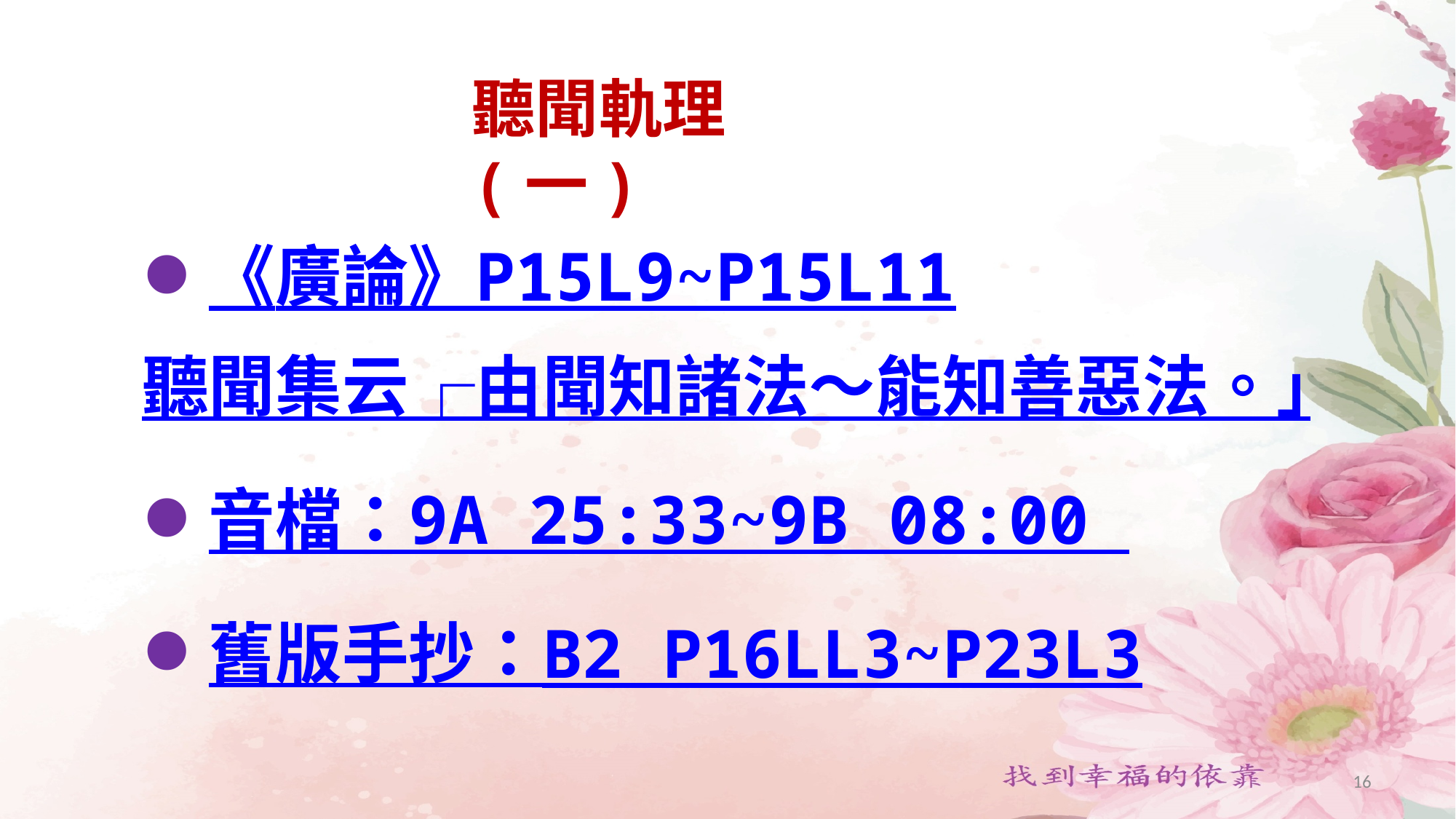

# 聽聞軌理(一)
《廣論》P15L9~P15L11
聽聞集云┌由聞知諸法～能知善惡法。｣
音檔：9A 25:33~9B 08:00
舊版手抄：B2 P16LL3~P23L3
16